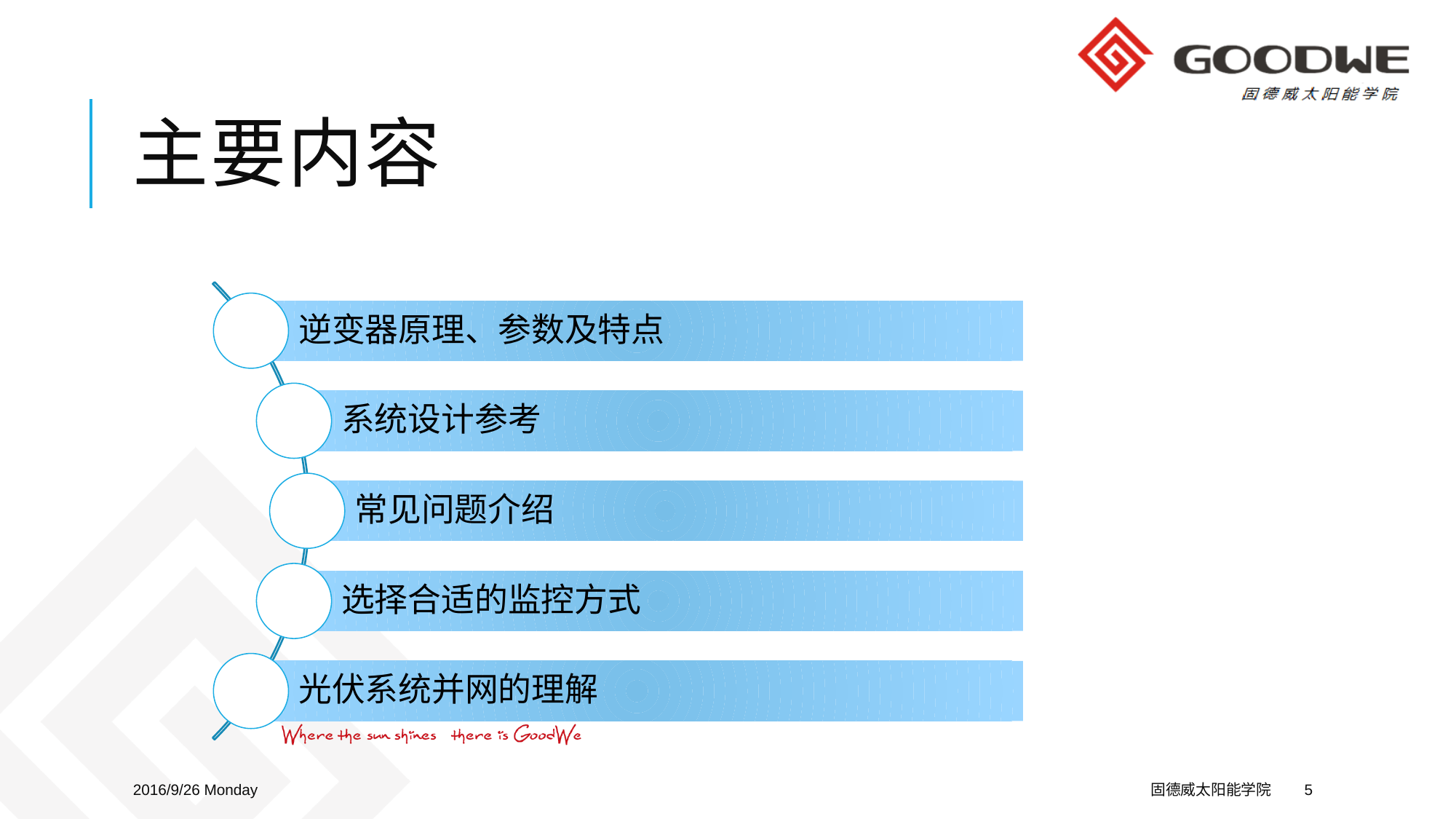

# 主要内容
逆变器原理、参数及特点
系统设计参考
常见问题介绍
选择合适的监控方式
光伏系统并网的理解
2016/9/26 Monday
固德威太阳能学院
5